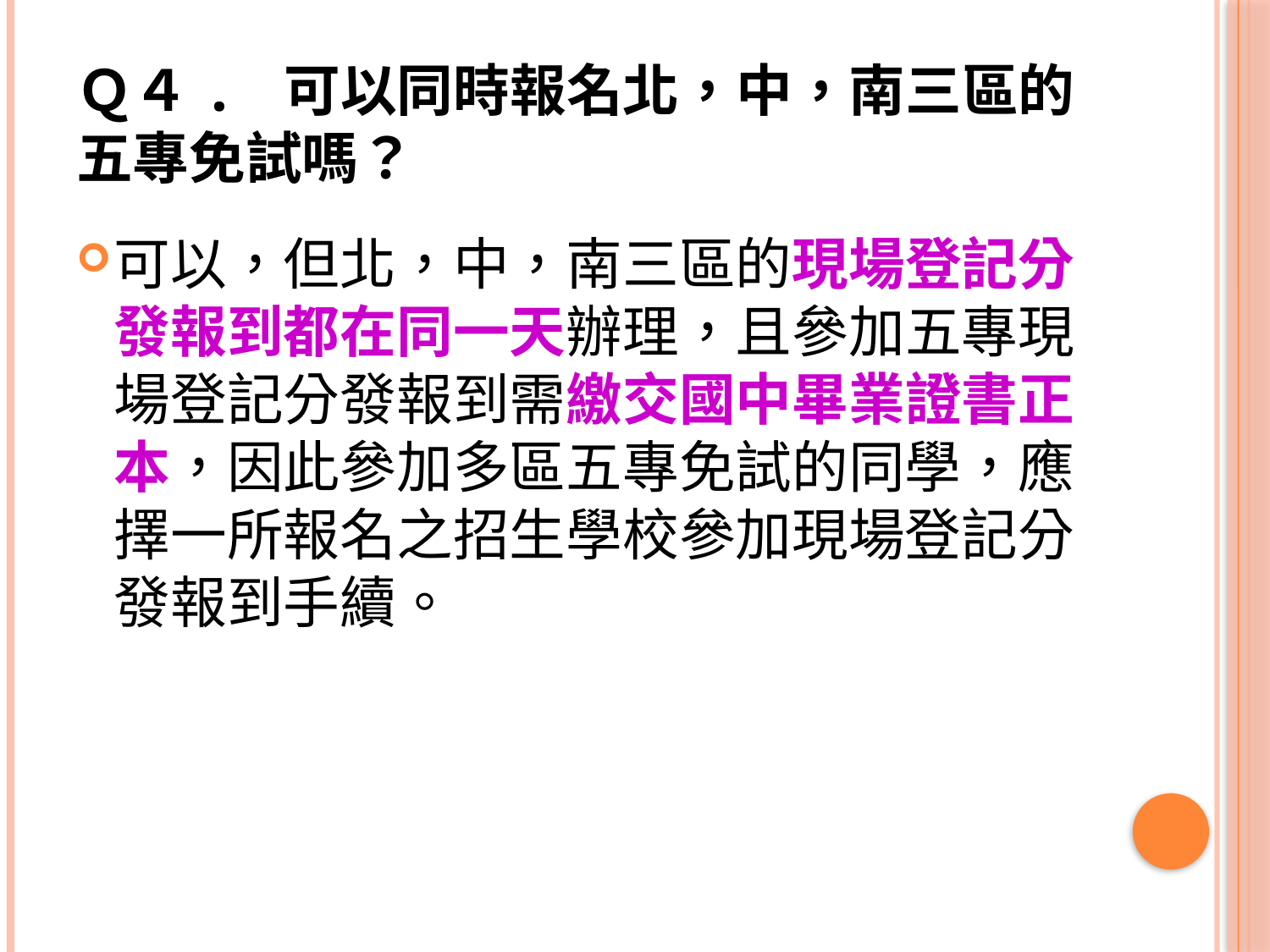

# Ｑ４. 可以同時報名北，中，南三區的五專免試嗎？
可以，但北，中，南三區的現場登記分發報到都在同一天辦理，且參加五專現場登記分發報到需繳交國中畢業證書正本，因此參加多區五專免試的同學，應擇一所報名之招生學校參加現場登記分發報到手續。